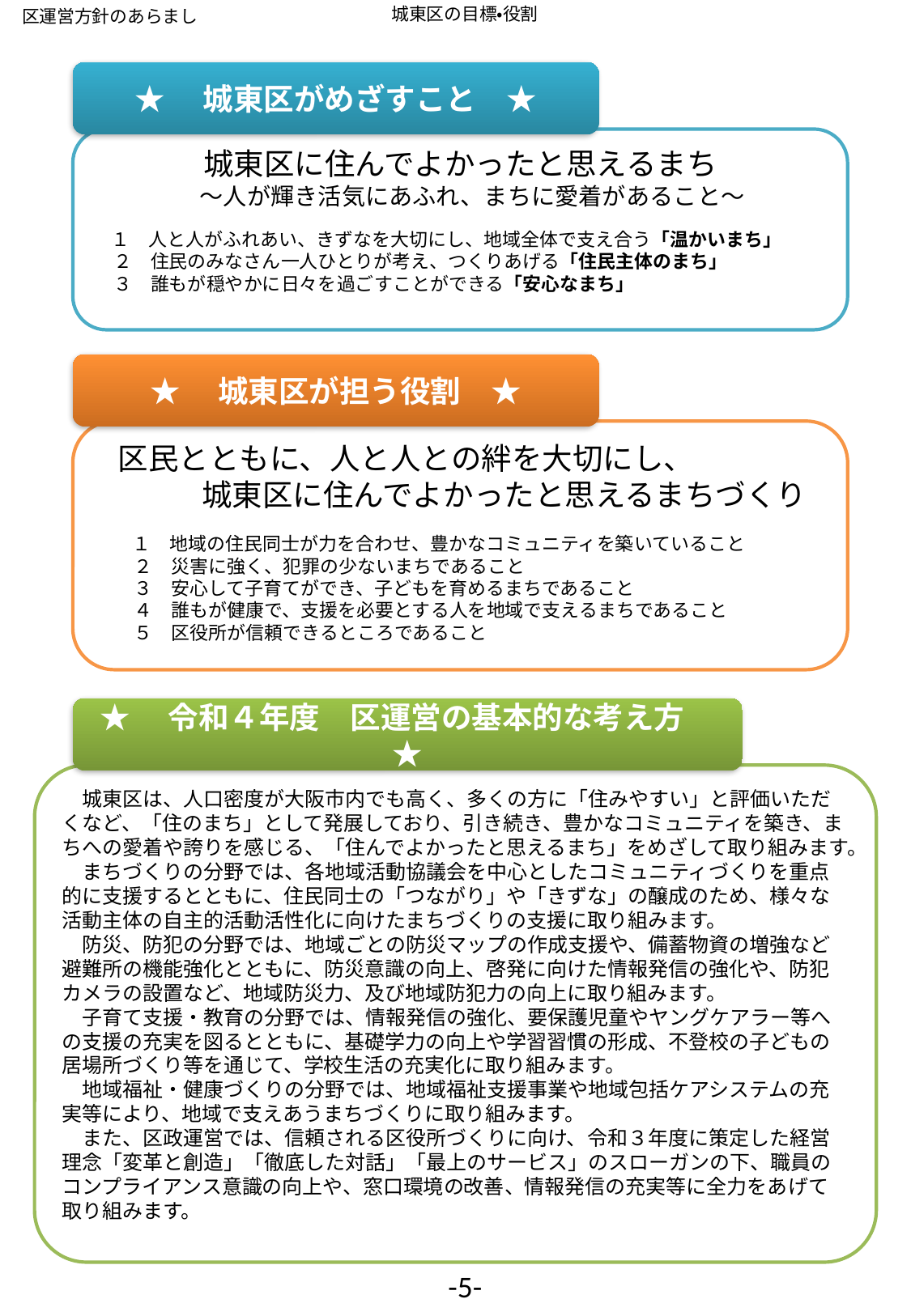

区運営方針のあらまし
城東区の目標・役割
★　城東区がめざすこと　★
城東区に住んでよかったと思えるまち
　～人が輝き活気にあふれ、まちに愛着があること～

　１　人と人がふれあい、きずなを大切にし、地域全体で支え合う「温かいまち」
　２　住民のみなさん一人ひとりが考え、つくりあげる「住民主体のまち」
　３　誰もが穏やかに日々を過ごすことができる「安心なまち」
★　城東区が担う役割　★
  区民とともに、人と人との絆を大切にし、
　　　  城東区に住んでよかったと思えるまちづくり

　　１　地域の住民同士が力を合わせ、豊かなコミュニティを築いていること
　　２　災害に強く、犯罪の少ないまちであること
　　３　安心して子育てができ、子どもを育めるまちであること
　　４　誰もが健康で、支援を必要とする人を地域で支えるまちであること
　　５　区役所が信頼できるところであること
★　令和４年度　区運営の基本的な考え方　★
　城東区は、人口密度が大阪市内でも高く、多くの方に「住みやすい」と評価いただくなど、「住のまち」として発展しており、引き続き、豊かなコミュニティを築き、まちへの愛着や誇りを感じる、「住んでよかったと思えるまち」をめざして取り組みます。
　まちづくりの分野では、各地域活動協議会を中心としたコミュニティづくりを重点的に支援するとともに、住民同士の「つながり」や「きずな」の醸成のため、様々な活動主体の自主的活動活性化に向けたまちづくりの支援に取り組みます。
　防災、防犯の分野では、地域ごとの防災マップの作成支援や、備蓄物資の増強など避難所の機能強化とともに、防災意識の向上、啓発に向けた情報発信の強化や、防犯カメラの設置など、地域防災力、及び地域防犯力の向上に取り組みます。
　子育て支援・教育の分野では、情報発信の強化、要保護児童やヤングケアラー等への支援の充実を図るとともに、基礎学力の向上や学習習慣の形成、不登校の子どもの居場所づくり等を通じて、学校生活の充実化に取り組みます。
　地域福祉・健康づくりの分野では、地域福祉支援事業や地域包括ケアシステムの充実等により、地域で支えあうまちづくりに取り組みます。
　また、区政運営では、信頼される区役所づくりに向け、令和３年度に策定した経営理念「変革と創造」「徹底した対話」「最上のサービス」のスローガンの下、職員のコンプライアンス意識の向上や、窓口環境の改善、情報発信の充実等に全力をあげて取り組みます。
-5-